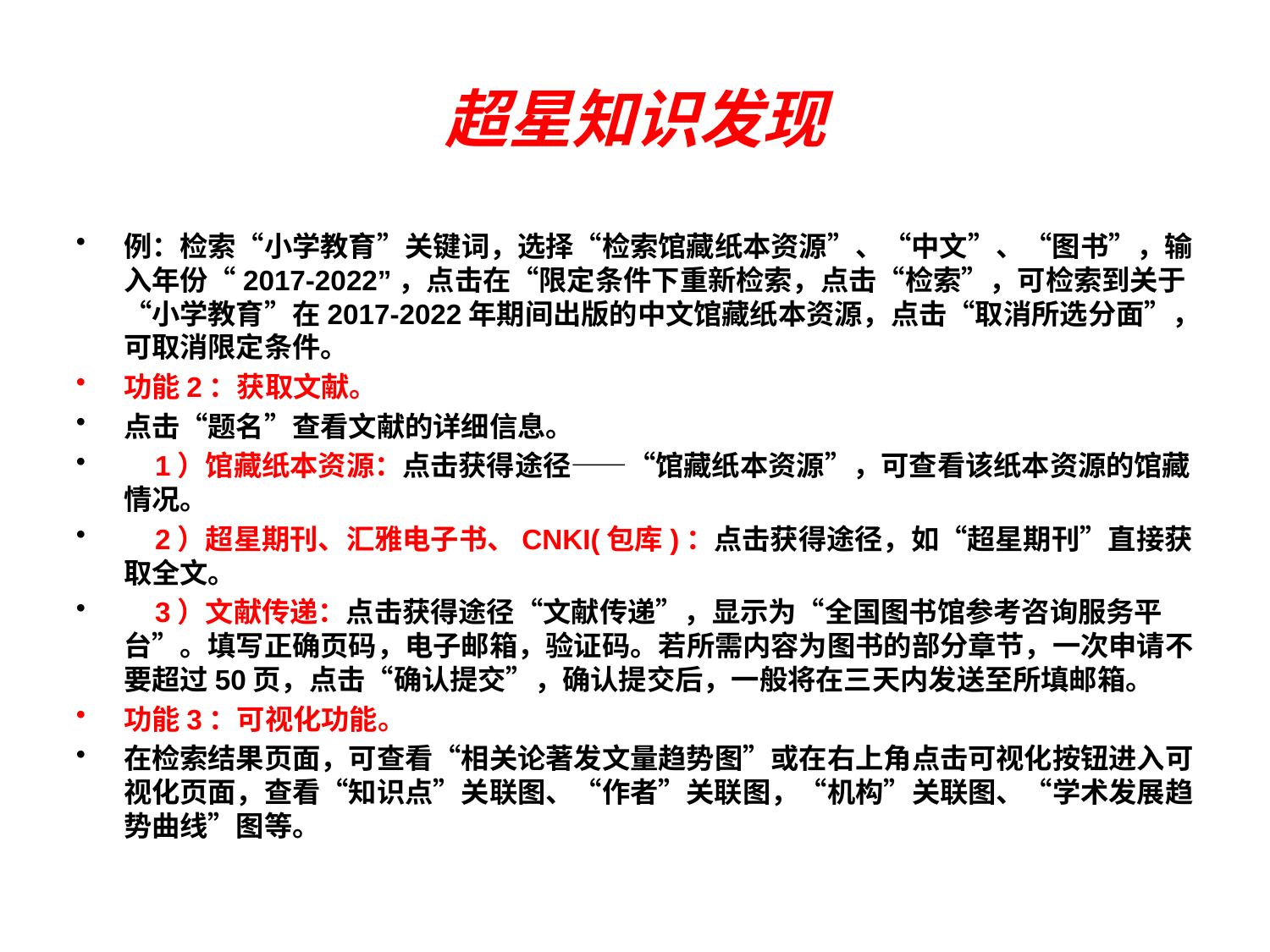

# 超星知识发现
例：检索“小学教育”关键词，选择“检索馆藏纸本资源”、“中文”、“图书”，输入年份“2017-2022”，点击在“限定条件下重新检索，点击“检索”，可检索到关于“小学教育”在2017-2022年期间出版的中文馆藏纸本资源，点击“取消所选分面”，可取消限定条件。
功能2：获取文献。
点击“题名”查看文献的详细信息。
    1）馆藏纸本资源：点击获得途径——“馆藏纸本资源”，可查看该纸本资源的馆藏情况。
    2）超星期刊、汇雅电子书、CNKI(包库)：点击获得途径，如“超星期刊”直接获取全文。
    3）文献传递：点击获得途径“文献传递”，显示为“全国图书馆参考咨询服务平台”。填写正确页码，电子邮箱，验证码。若所需内容为图书的部分章节，一次申请不要超过50页，点击“确认提交”，确认提交后，一般将在三天内发送至所填邮箱。
功能3：可视化功能。
在检索结果页面，可查看“相关论著发文量趋势图”或在右上角点击可视化按钮进入可视化页面，查看“知识点”关联图、“作者”关联图，“机构”关联图、“学术发展趋势曲线”图等。